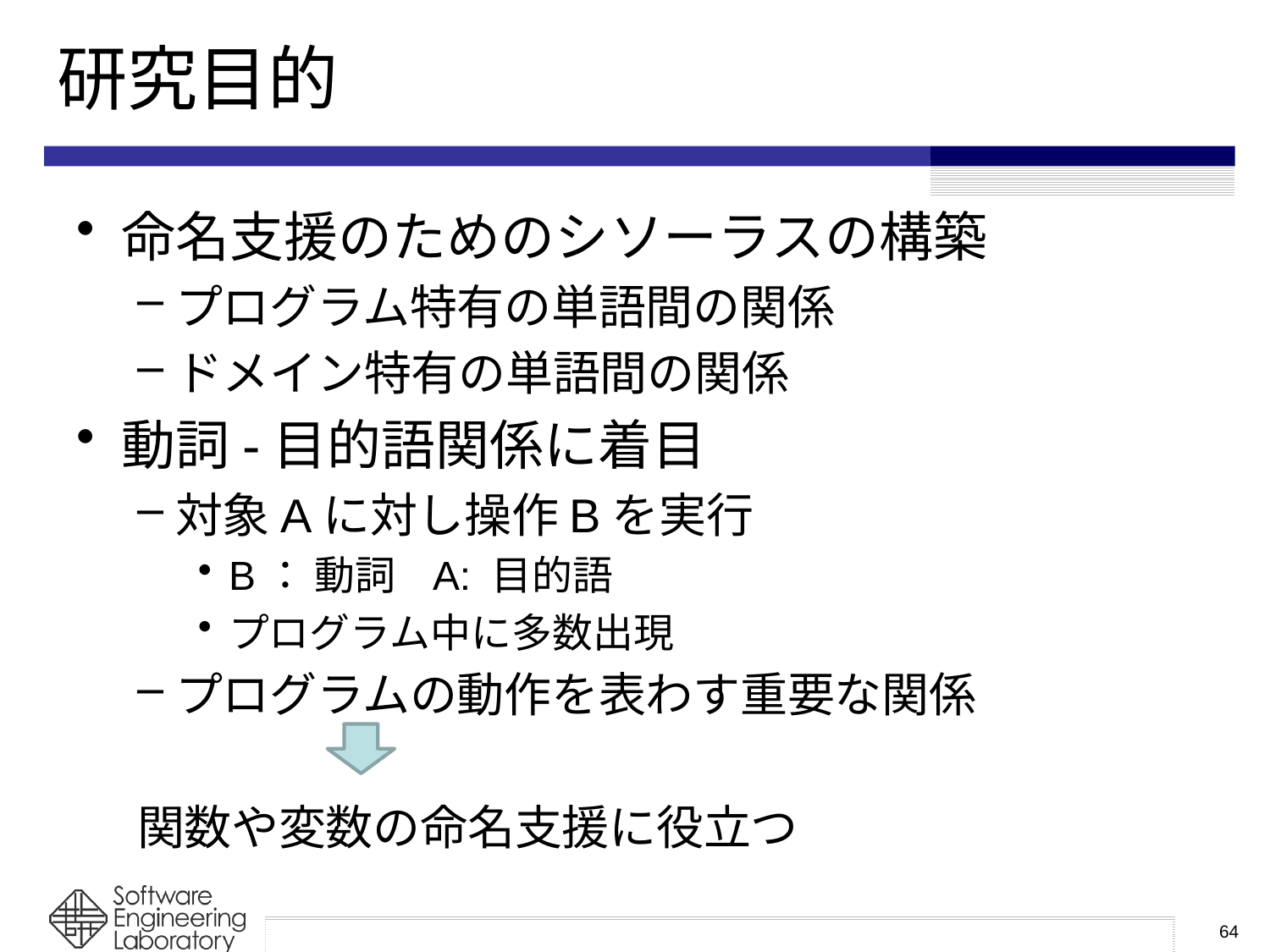

# 研究目的
命名支援のためのシソーラスの構築
プログラム特有の単語間の関係
ドメイン特有の単語間の関係
動詞-目的語関係に着目
対象Aに対し操作Bを実行
B： 動詞   A: 目的語
プログラム中に多数出現
プログラムの動作を表わす重要な関係

関数や変数の命名支援に役立つ

64